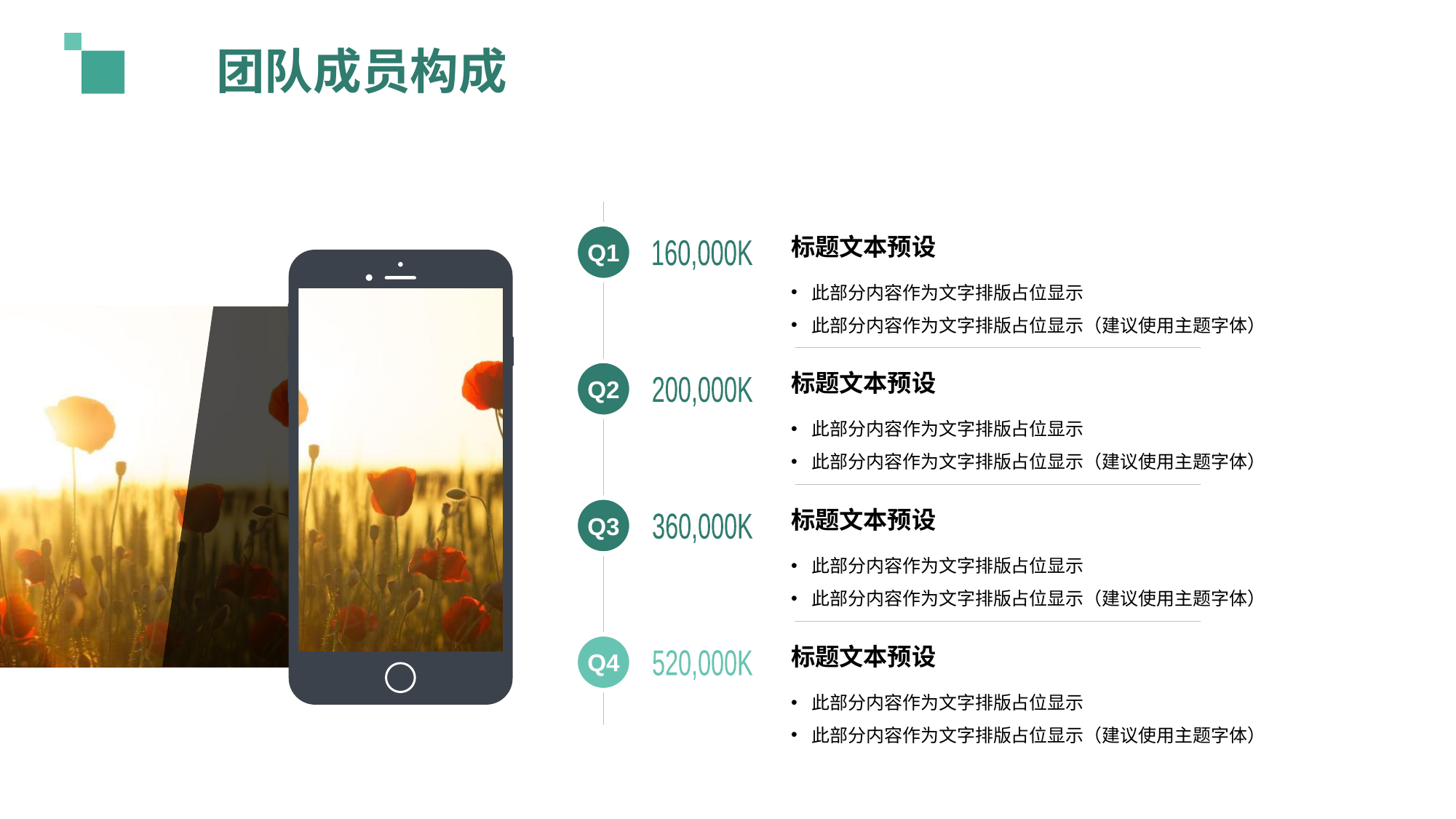

团队成员构成
标题文本预设
此部分内容作为文字排版占位显示
此部分内容作为文字排版占位显示（建议使用主题字体）
标题文本预设
此部分内容作为文字排版占位显示
此部分内容作为文字排版占位显示（建议使用主题字体）
标题文本预设
此部分内容作为文字排版占位显示
此部分内容作为文字排版占位显示（建议使用主题字体）
标题文本预设
此部分内容作为文字排版占位显示
此部分内容作为文字排版占位显示（建议使用主题字体）
Q1
160,000K

Q2
200,000K
Q3
360,000K
Q4
520,000K